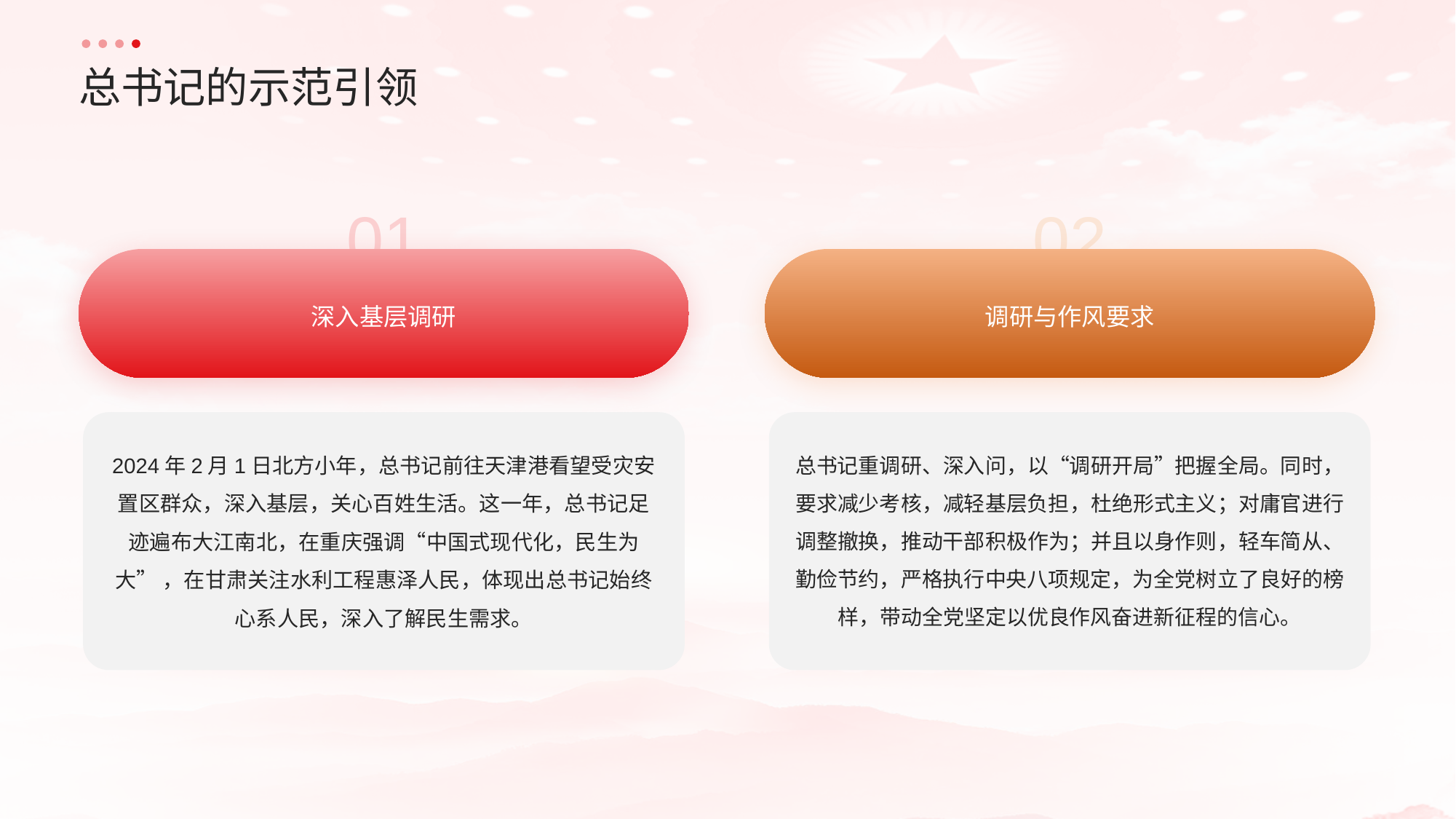

总书记的示范引领
01
02

深入基层调研
调研与作风要求

2024年2月1日北方小年，总书记前往天津港看望受灾安置区群众，深入基层，关心百姓生活。这一年，总书记足迹遍布大江南北，在重庆强调“中国式现代化，民生为大” ，在甘肃关注水利工程惠泽人民，体现出总书记始终心系人民，深入了解民生需求。
总书记重调研、深入问，以“调研开局”把握全局。同时，要求减少考核，减轻基层负担，杜绝形式主义；对庸官进行调整撤换，推动干部积极作为；并且以身作则，轻车简从、勤俭节约，严格执行中央八项规定，为全党树立了良好的榜样，带动全党坚定以优良作风奋进新征程的信心。